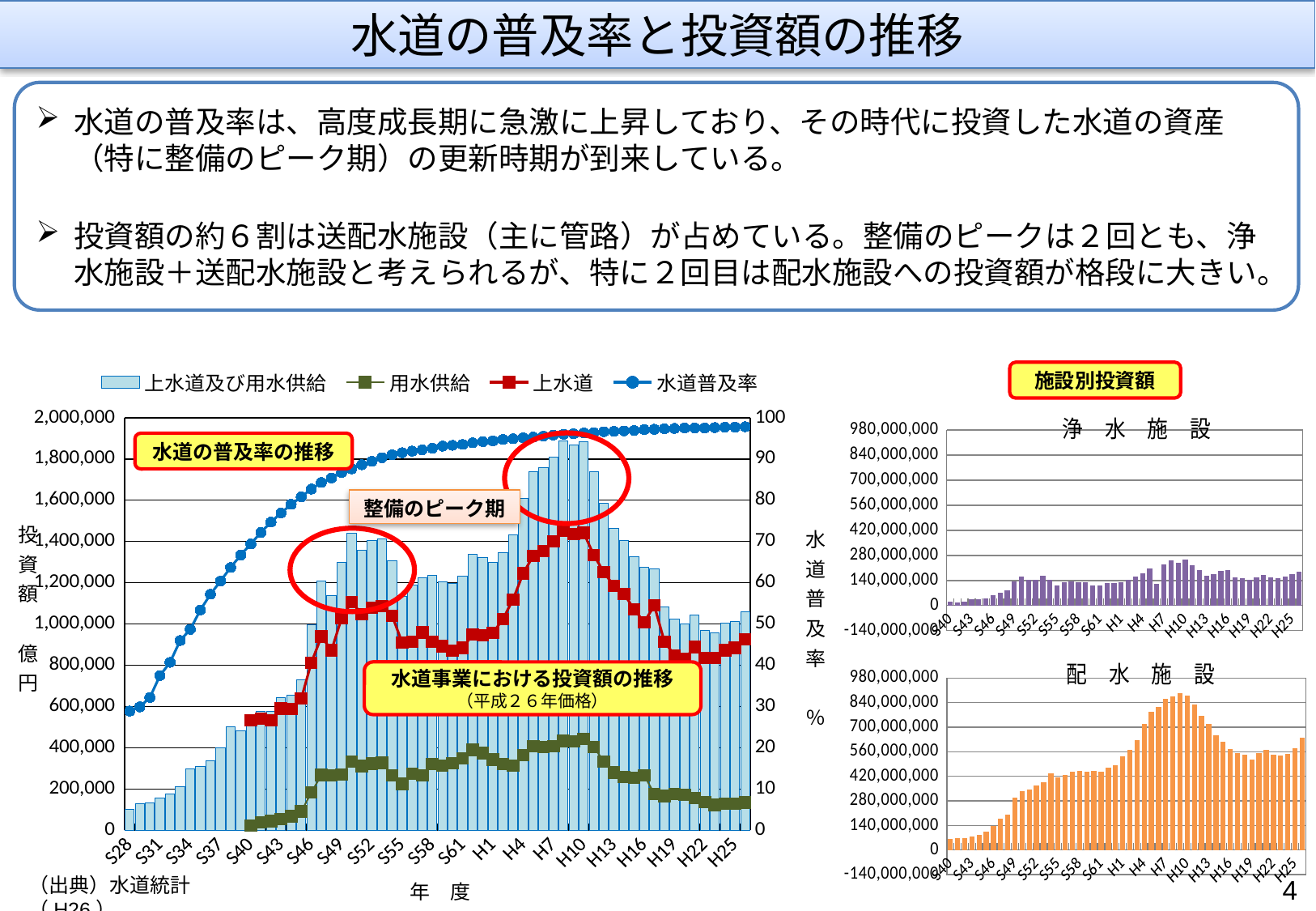

水道の普及率と投資額の推移
水道の普及率は、高度成長期に急激に上昇しており、その時代に投資した水道の資産（特に整備のピーク期）の更新時期が到来している。

投資額の約６割は送配水施設（主に管路）が占めている。整備のピークは２回とも、浄水施設＋送配水施設と考えられるが、特に２回目は配水施設への投資額が格段に大きい。

### Chart

| Category | 上水道及び用水供給 | 用水供給 | 上水道 | 水道普及率 |
|---|---|---|---|---|
| S28 | 102863.0 | None | None | 28.9 |
| S29 | 128367.0 | None | None | 29.9 |
| S30 | 134716.0 | None | None | 32.2 |
| S31 | 155767.0 | None | None | 37.5 |
| S32 | 175562.0 | None | None | 40.7 |
| S33 | 213111.0 | None | None | 46.0 |
| S34 | 296256.0 | None | None | 48.7 |
| S35 | 309162.0 | None | None | 53.4 |
| S36 | 336885.0 | None | None | 57.2 |
| S37 | 398060.0 | None | None | 60.4 |
| S38 | 503124.0 | None | None | 63.7 |
| S39 | 481212.0 | None | None | 66.7 |
| S40 | 553209.0 | 21498.0 | 531711.0 | 69.4 |
| S41 | 577618.0 | 37757.0 | 539860.0 | 72.2 |
| S42 | 576725.0 | 44319.0 | 532405.0 | 74.7 |
| S43 | 643277.0 | 52883.0 | 590394.0 | 76.9 |
| S44 | 656652.0 | 68284.0 | 588368.0 | 79.0 |
| S45 | 729144.0 | 91050.0 | 638095.0 | 80.8 |
| S46 | 995908.0 | 183341.0 | 812567.0 | 82.7 |
| S47 | 1207126.0 | 267971.0 | 939155.0 | 84.3 |
| S48 | 1138791.0 | 266381.0 | 872410.0 | 85.4 |
| S49 | 1298738.0 | 270375.0 | 1028363.0 | 86.7 |
| S50 | 1438068.0 | 332142.0 | 1105926.0 | 87.6 |
| S51 | 1359303.0 | 311000.0 | 1048303.0 | 88.6 |
| S52 | 1403142.0 | 323097.0 | 1080044.0 | 89.4 |
| S53 | 1414062.0 | 326666.0 | 1087396.0 | 90.3 |
| S54 | 1307303.0 | 266684.0 | 1040619.0 | 91.0 |
| S55 | 1134165.0 | 224646.0 | 909519.0 | 91.5 |
| S56 | 1187554.0 | 272699.0 | 914855.0 | 91.9 |
| S57 | 1223898.0 | 265120.0 | 958778.0 | 92.2 |
| S58 | 1234474.0 | 319995.0 | 914479.0 | 92.6 |
| S59 | 1205617.0 | 312875.0 | 892742.0 | 93.1 |
| S60 | 1196685.0 | 325924.0 | 870761.0 | 93.3 |
| S61 | 1231929.0 | 347429.0 | 884499.0 | 93.5 |
| S62 | 1338449.0 | 390025.0 | 948423.0 | 93.9 |
| S63 | 1320960.0 | 374270.0 | 946690.0 | 94.2 |
| H1 | 1299590.0 | 343282.0 | 956308.0 | 94.4 |
| H2 | 1344587.0 | 319991.0 | 1024596.0 | 94.7 |
| H3 | 1433165.0 | 314002.0 | 1119164.0 | 94.9 |
| H4 | 1608949.0 | 363573.0 | 1245375.0 | 95.1 |
| H5 | 1737108.0 | 406272.0 | 1330836.0 | 95.3 |
| H6 | 1756909.0 | 404756.0 | 1352152.0 | 95.5 |
| H7 | 1809108.0 | 408033.0 | 1401075.0 | 95.8 |
| H8 | 1885448.0 | 432846.0 | 1452602.0 | 96.0 |
| H9 | 1868202.0 | 431549.0 | 1436653.0 | 96.1 |
| H10 | 1884799.0 | 442613.0 | 1442186.0 | 96.3 |
| H11 | 1736739.0 | 403131.0 | 1333607.0 | 96.4 |
| H12 | 1583719.0 | 333155.0 | 1250564.0 | 96.6 |
| H13 | 1463613.0 | 279686.0 | 1183927.0 | 96.7 |
| H14 | 1403590.0 | 257707.0 | 1145883.0 | 96.8 |
| H15 | 1324960.0 | 254771.0 | 1070189.0 | 96.9 |
| H16 | 1274901.0 | 265549.0 | 1009353.0 | 97.1 |
| H17 | 1266164.0 | 177020.0 | 1089144.0 | 97.2 |
| H18 | 1081139.0 | 166525.0 | 914613.0 | 97.3 |
| H19 | 1023912.0 | 175330.0 | 848581.0 | 97.4 |
| H20 | 1000338.0 | 171138.0 | 829200.0 | 97.5 |
| H21 | 1043263.0 | 155018.0 | 888245.0 | 97.5 |
| H22 | 970030.0 | 135624.0 | 834406.0 | 97.5 |
| H23 | 957301.0 | 122490.0 | 834811.0 | 97.6 |
| H24 | 1002710.0 | 129615.0 | 873095.0 | 97.7 |
| H25 | 1012307.0 | 127859.0 | 884448.0 | 97.7 |
| H26 | 1060739.0 | 134261.0 | 926478.0 | 97.8 |
施設別投資額

### Chart: 浄　水　施　設

| Category | 浄水施設 |
|---|---|
| S40 | 20002636.0 |
| S41 | 18063244.0 |
| S42 | 20835823.0 |
| S43 | 33964989.0 |
| S44 | 34947272.0 |
| S45 | 40773338.0 |
| S46 | 59564199.0 |
| S47 | 73548383.0 |
| S48 | 87334947.0 |
| S49 | 136312995.0 |
| S50 | 160757422.0 |
| S51 | 144856094.0 |
| S52 | 145865864.0 |
| S53 | 165230059.0 |
| S54 | 141853274.0 |
| S55 | 113537077.0 |
| S56 | 128781658.0 |
| S57 | 135251951.0 |
| S58 | 132623510.0 |
| S59 | 130416917.0 |
| S60 | 113850565.0 |
| S61 | 112877828.0 |
| S62 | 125185816.0 |
| S63 | 125017815.0 |
| H1 | 130164532.0 |
| H2 | 144003254.0 |
| H3 | 160828370.0 |
| H4 | 178920833.0 |
| H5 | 206247627.0 |
| H6 | 119217055.0 |
| H7 | 228306116.0 |
| H8 | 253499177.0 |
| H9 | 240833521.0 |
| H10 | 256853280.0 |
| H11 | 226838251.0 |
| H12 | 197288503.0 |
| H13 | 167335092.0 |
| H14 | 175494034.0 |
| H15 | 191933369.0 |
| H16 | 197710614.0 |
| H17 | 157571987.0 |
| H18 | 152281610.0 |
| H19 | 142159912.0 |
| H20 | 156040324.0 |
| H21 | 172363550.0 |
| H22 | 157747109.0 |
| H23 | 151654624.0 |
| H24 | 162975196.0 |
| H25 | 173255087.0 |
| H26 | 189169784.0 |
水道の普及率の推移
整備のピーク期

### Chart: 配　水　施　設

| Category | 配水施設 |
|---|---|
| S40 | 64367625.0 |
| S41 | 67143097.0 |
| S42 | 66905908.0 |
| S43 | 77070341.0 |
| S44 | 88150347.0 |
| S45 | 106419612.0 |
| S46 | 137451841.0 |
| S47 | 178304804.0 |
| S48 | 203537474.0 |
| S49 | 300125045.0 |
| S50 | 335264727.0 |
| S51 | 343888306.0 |
| S52 | 366772984.0 |
| S53 | 384816804.0 |
| S54 | 437378247.0 |
| S55 | 413273191.0 |
| S56 | 425856333.0 |
| S57 | 445782096.0 |
| S58 | 449892925.0 |
| S59 | 448049236.0 |
| S60 | 451373065.0 |
| S61 | 446367539.0 |
| S62 | 471042012.0 |
| S63 | 483235284.0 |
| H1 | 532060031.0 |
| H2 | 573045037.0 |
| H3 | 625995350.0 |
| H4 | 719666202.0 |
| H5 | 786157318.0 |
| H6 | 817255468.0 |
| H7 | 861219847.0 |
| H8 | 877474808.0 |
| H9 | 896558323.0 |
| H10 | 879336995.0 |
| H11 | 831002316.0 |
| H12 | 766647061.0 |
| H13 | 718857974.0 |
| H14 | 652297862.0 |
| H15 | 616456944.0 |
| H16 | 574443666.0 |
| H17 | 553734462.0 |
| H18 | 543384427.0 |
| H19 | 517272348.0 |
| H20 | 551115765.0 |
| H21 | 572818323.0 |
| H22 | 541417973.0 |
| H23 | 538707648.0 |
| H24 | 547230818.0 |
| H25 | 582596184.0 |
| H26 | 639388766.0 |
水道事業における投資額の推移
（平成２６年価格）
4
（出典）水道統計（H26）